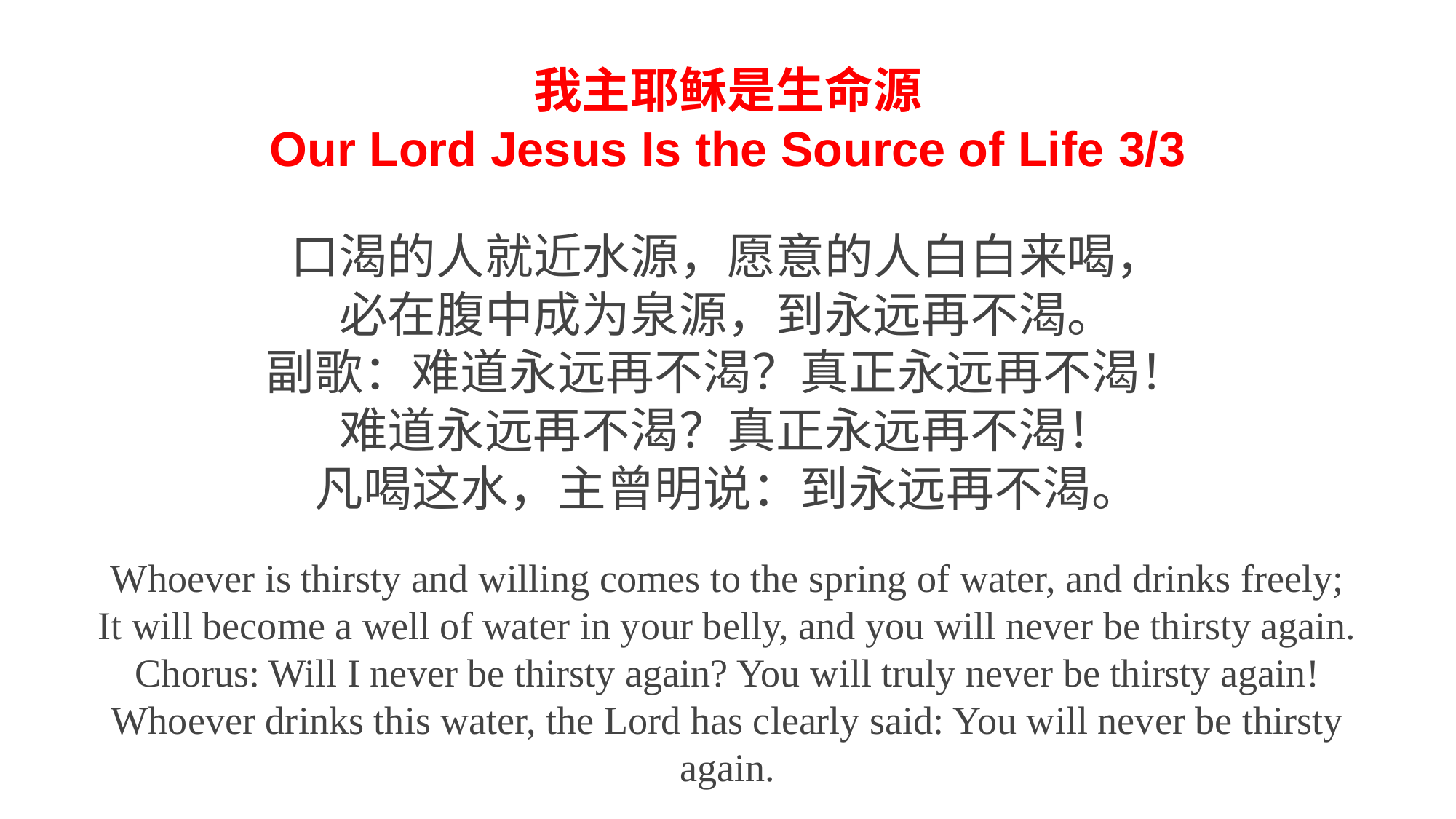

我主耶稣是生命源
Our Lord Jesus Is the Source of Life 3/3
口渴的人就近水源，愿意的人白白来喝，
必在腹中成为泉源，到永远再不渴。
副歌：难道永远再不渴？真正永远再不渴！
难道永远再不渴？真正永远再不渴！
凡喝这水，主曾明说：到永远再不渴。

Whoever is thirsty and willing comes to the spring of water, and drinks freely;
It will become a well of water in your belly, and you will never be thirsty again.
Chorus: Will I never be thirsty again? You will truly never be thirsty again!
Whoever drinks this water, the Lord has clearly said: You will never be thirsty again.